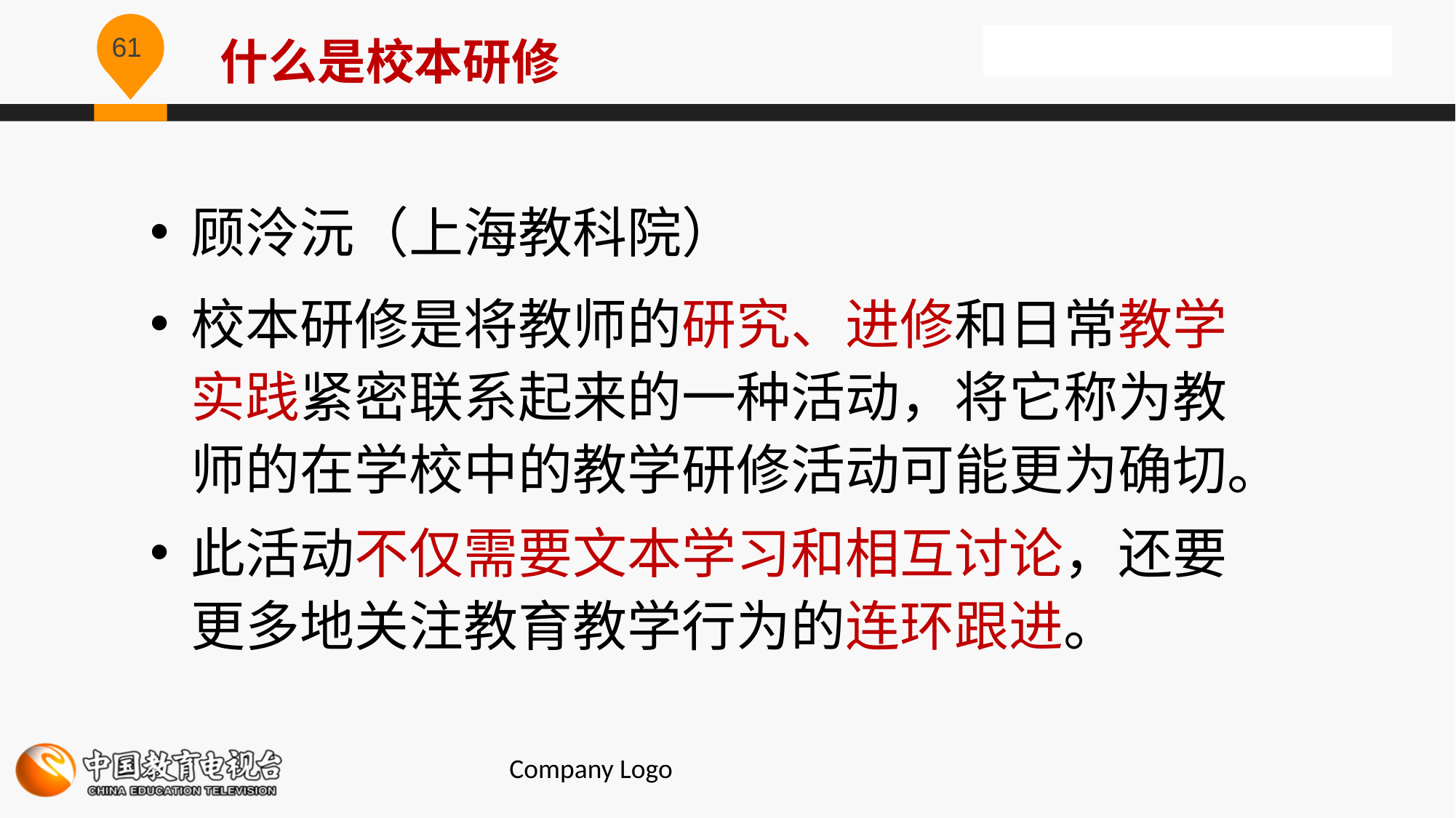

什么是校本研修
顾泠沅（上海教科院）
校本研修是将教师的研究、进修和日常教学实践紧密联系起来的一种活动，将它称为教师的在学校中的教学研修活动可能更为确切。
此活动不仅需要文本学习和相互讨论，还要更多地关注教育教学行为的连环跟进。
Company Logo